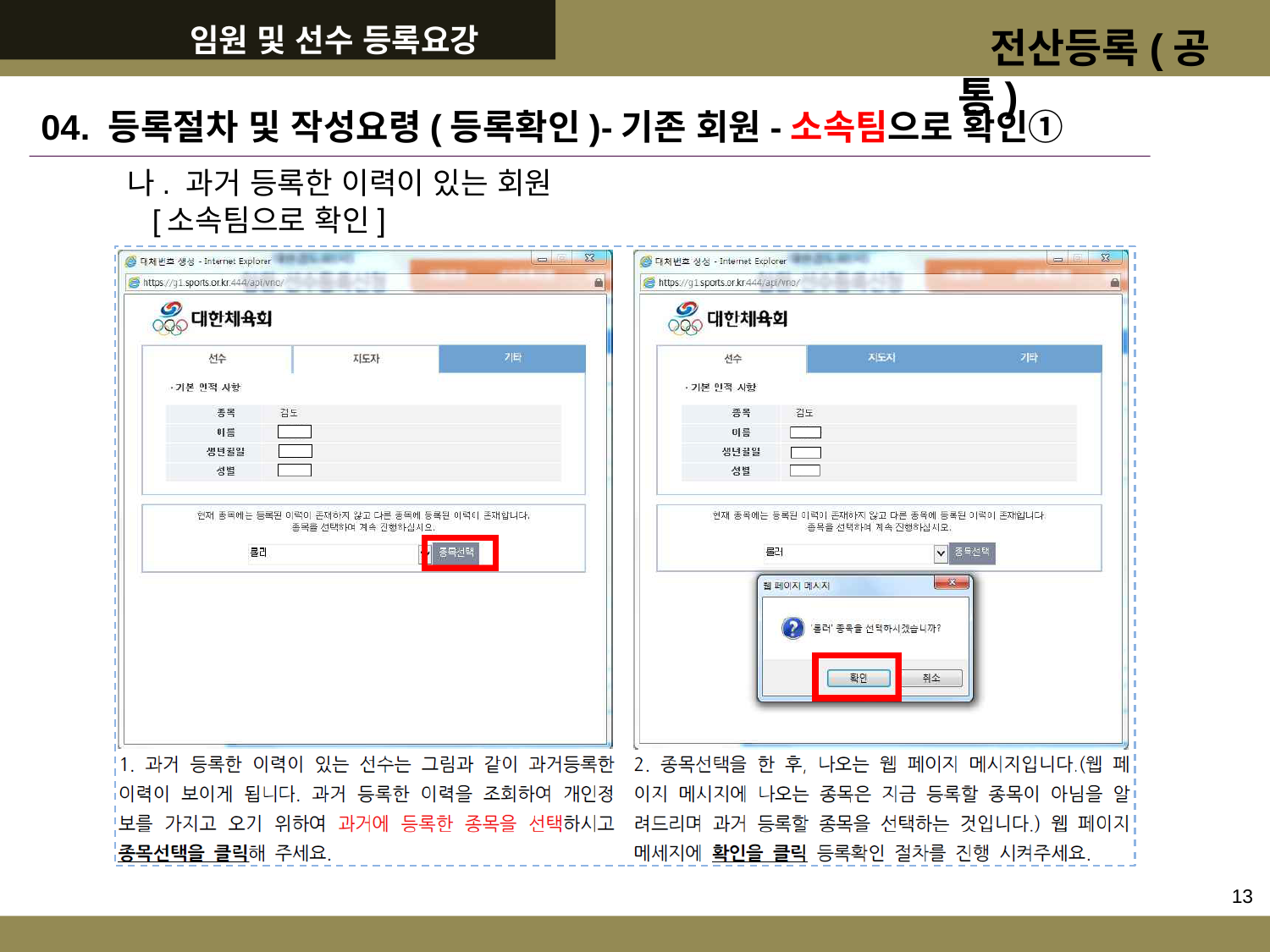

임원 및 선수 등록요강
  전산등록(공통)
04. 등록절차 및 작성요령(등록확인)-기존 회원-소속팀으로 확인①
나. 과거 등록한 이력이 있는 회원
   [소속팀으로 확인]

13